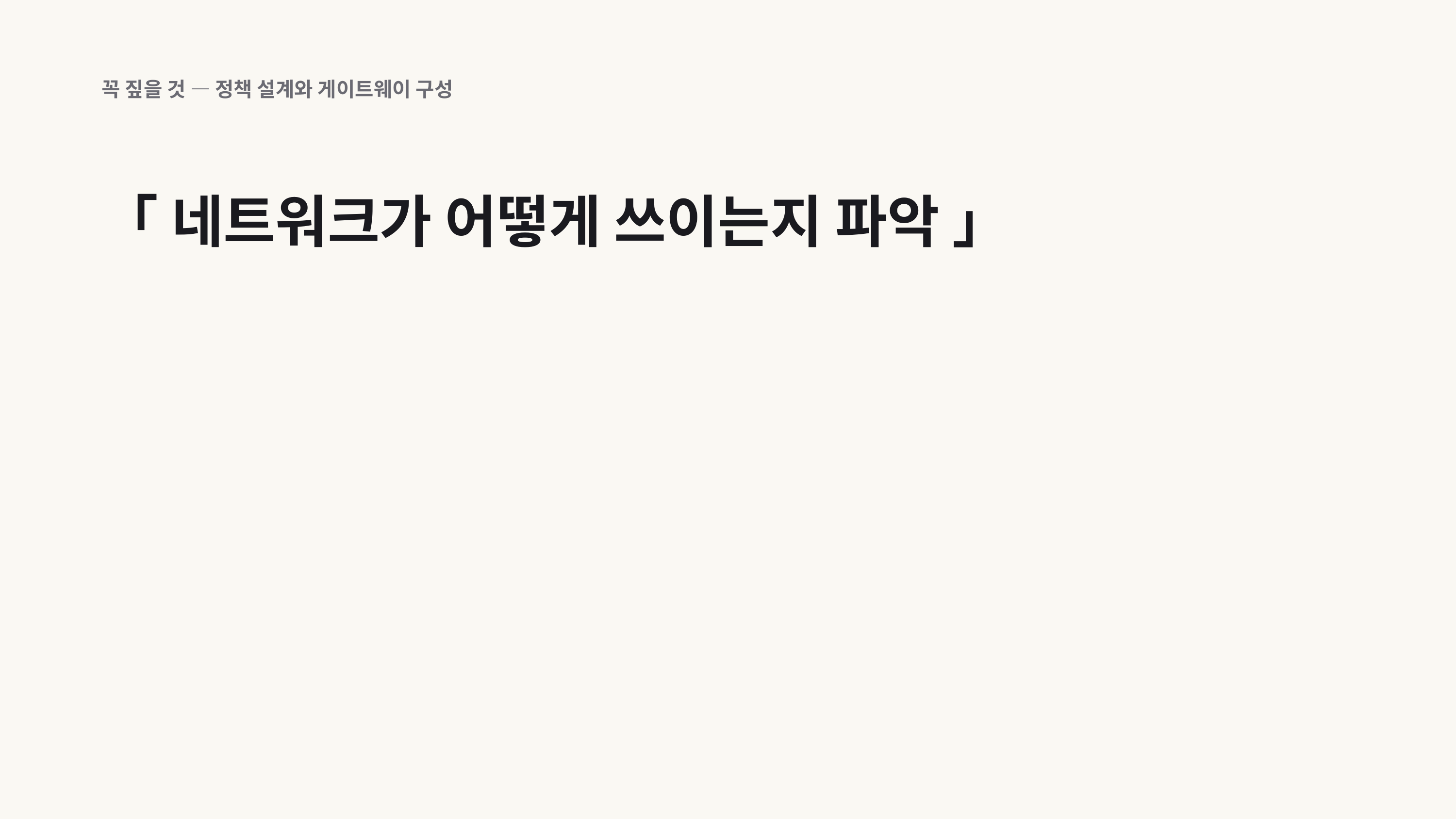

꼭 짚을 것 — 정책 설계와 게이트웨이 구성
「 네트워크가 어떻게 쓰이는지 파악 」